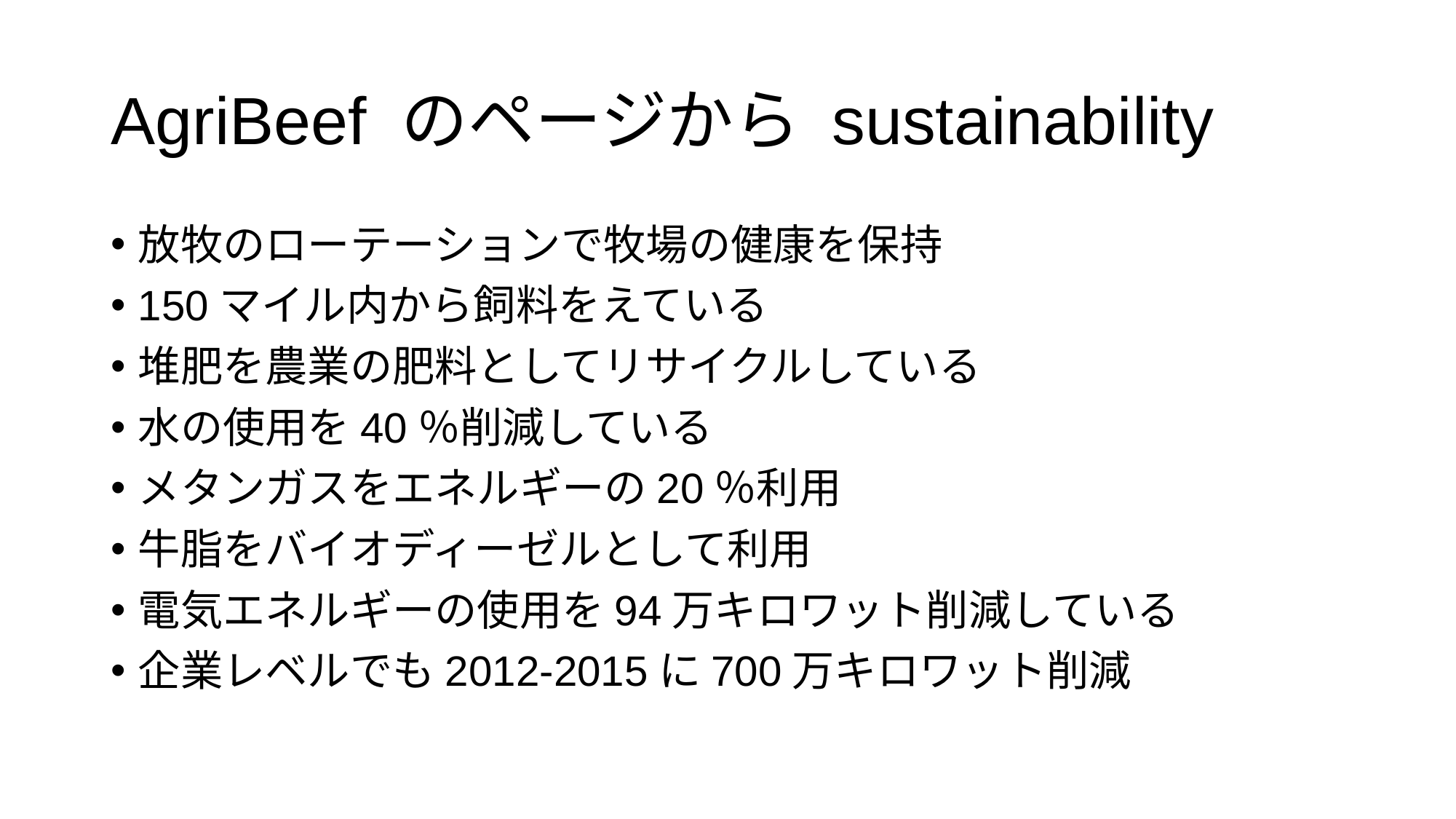

# AgriBeef のページから sustainability
放牧のローテーションで牧場の健康を保持
150マイル内から飼料をえている
堆肥を農業の肥料としてリサイクルしている
水の使用を40％削減している
メタンガスをエネルギーの20％利用
牛脂をバイオディーゼルとして利用
電気エネルギーの使用を94万キロワット削減している
企業レベルでも2012-2015に700万キロワット削減